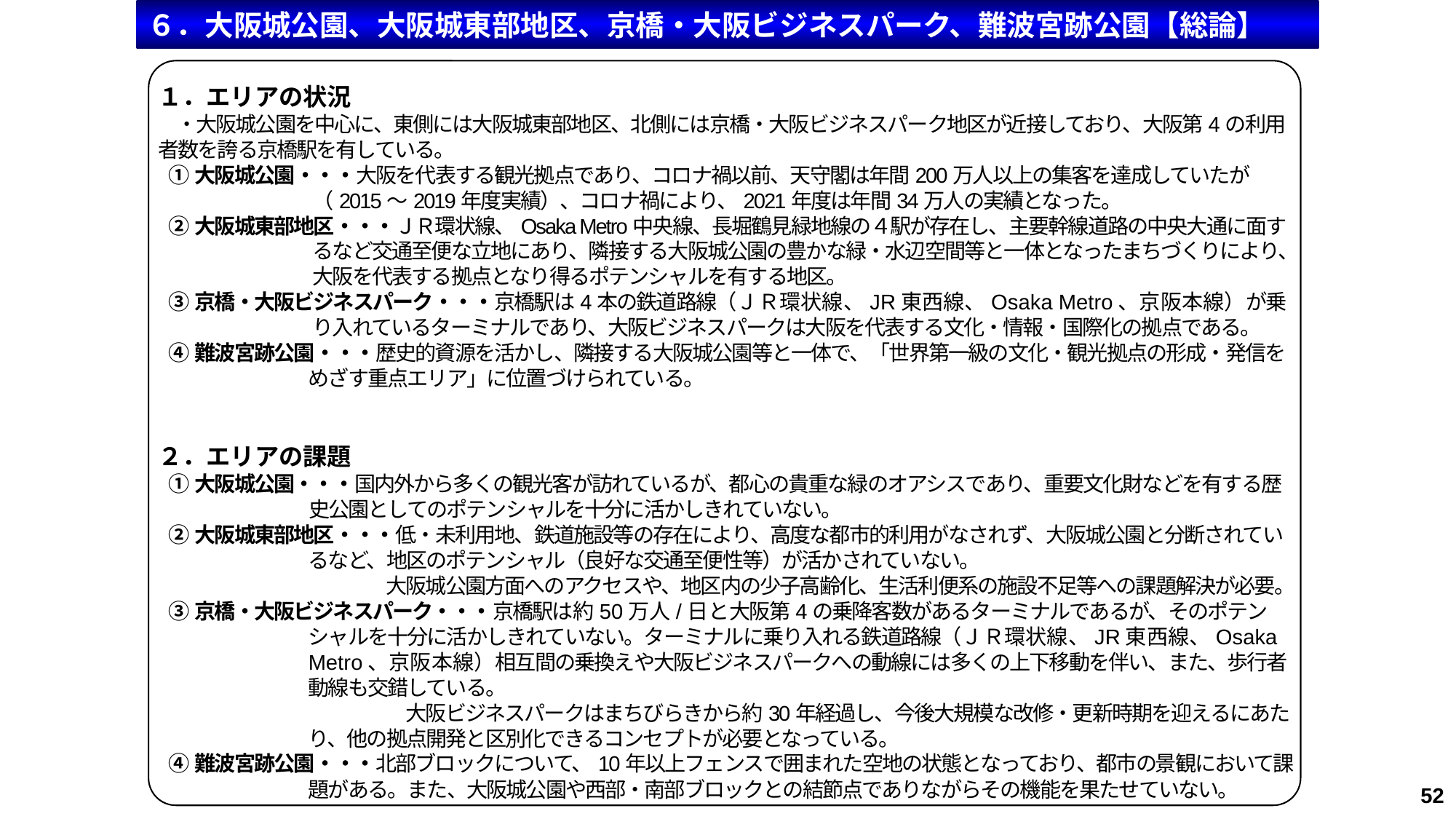

６．大阪城公園、大阪城東部地区、京橋・大阪ビジネスパーク、難波宮跡公園【総論】

１．エリアの状況
　・大阪城公園を中心に、東側には大阪城東部地区、北側には京橋・大阪ビジネスパーク地区が近接しており、大阪第4の利用者数を誇る京橋駅を有している。
①大阪城公園・・・大阪を代表する観光拠点であり、コロナ禍以前、天守閣は年間200万人以上の集客を達成していたが（2015～2019年度実績）、コロナ禍により、2021年度は年間34万人の実績となった。
②大阪城東部地区・・・ＪＲ環状線、Osaka Metro中央線、長堀鶴見緑地線の４駅が存在し、主要幹線道路の中央大通に面するなど交通至便な立地にあり、隣接する大阪城公園の豊かな緑・水辺空間等と一体となったまちづくりにより、大阪を代表する拠点となり得るポテンシャルを有する地区。
③京橋・大阪ビジネスパーク・・・京橋駅は4本の鉄道路線（ＪＲ環状線、JR東西線、Osaka Metro、京阪本線）が乗り入れているターミナルであり、大阪ビジネスパークは大阪を代表する文化・情報・国際化の拠点である。
④難波宮跡公園・・・歴史的資源を活かし、隣接する大阪城公園等と一体で、「世界第一級の文化・観光拠点の形成・発信をめざす重点エリア」に位置づけられている。

２．エリアの課題
①大阪城公園・・・国内外から多くの観光客が訪れているが、都心の貴重な緑のオアシスであり、重要文化財などを有する歴史公園としてのポテンシャルを十分に活かしきれていない。
②大阪城東部地区・・・低・未利用地、鉄道施設等の存在により、高度な都市的利用がなされず、大阪城公園と分断されているなど、地区のポテンシャル（良好な交通至便性等）が活かされていない。
　　　　　　　　　　　大阪城公園方面へのアクセスや、地区内の少子高齢化、生活利便系の施設不足等への課題解決が必要。
③京橋・大阪ビジネスパーク・・・京橋駅は約50万人/日と大阪第4の乗降客数があるターミナルであるが、そのポテンシャルを十分に活かしきれていない。ターミナルに乗り入れる鉄道路線（ＪＲ環状線、JR東西線、Osaka Metro、京阪本線）相互間の乗換えや大阪ビジネスパークへの動線には多くの上下移動を伴い、また、歩行者動線も交錯している。
　　　　　　　　　　　　大阪ビジネスパークはまちびらきから約30年経過し、今後大規模な改修・更新時期を迎えるにあたり、他の拠点開発と区別化できるコンセプトが必要となっている。
④難波宮跡公園・・・北部ブロックについて、10年以上フェンスで囲まれた空地の状態となっており、都市の景観において課題がある。また、大阪城公園や西部・南部ブロックとの結節点でありながらその機能を果たせていない。
52